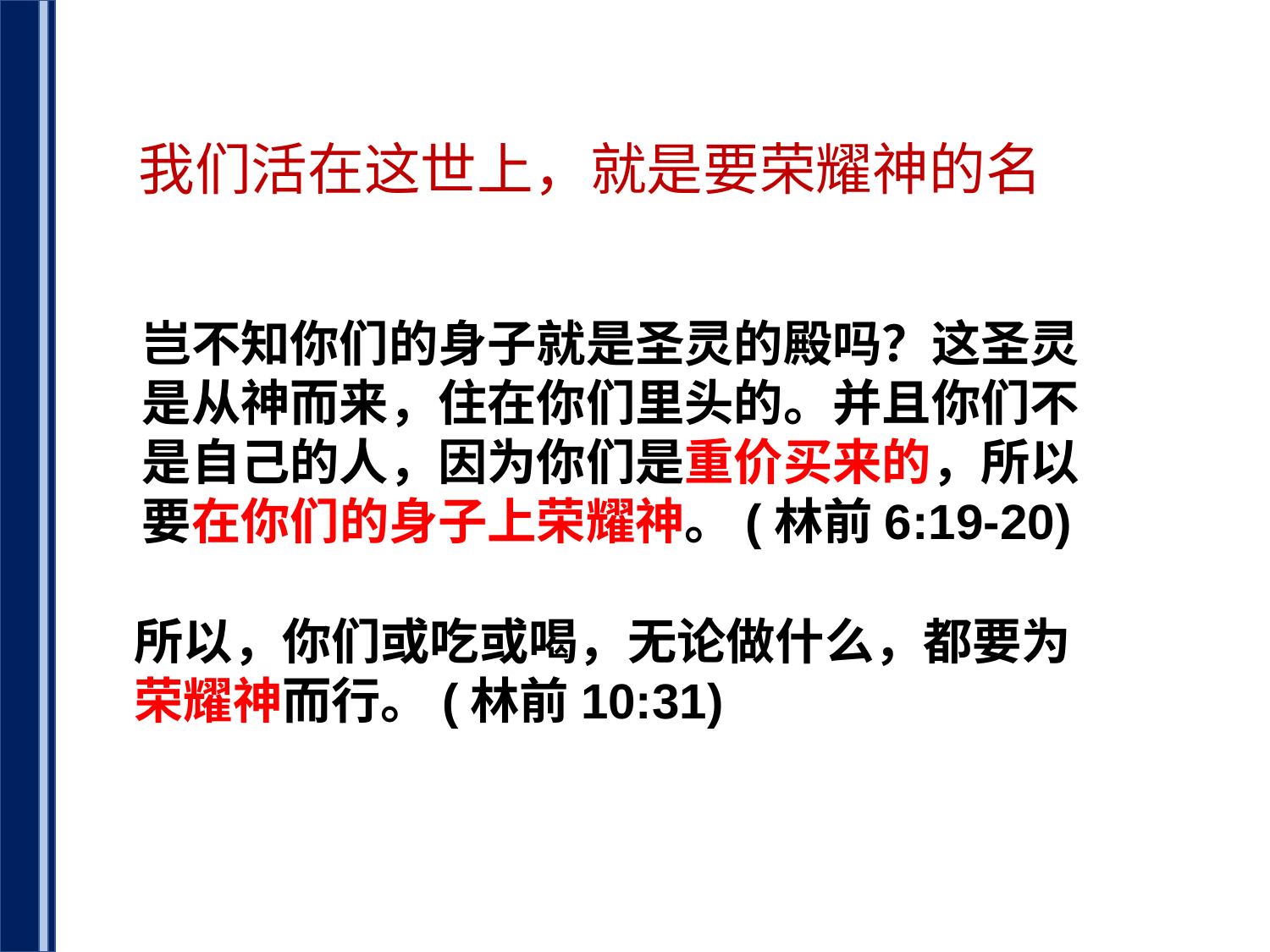

我们活在这世上，就是要荣耀神的名
岂不知你们的身子就是圣灵的殿吗？这圣灵是从神而来，住在你们里头的。并且你们不是自己的人，因为你们是重价买来的，所以要在你们的身子上荣耀神。(林前6:19-20)
所以，你们或吃或喝，无论做什么，都要为荣耀神而行。(林前10:31)